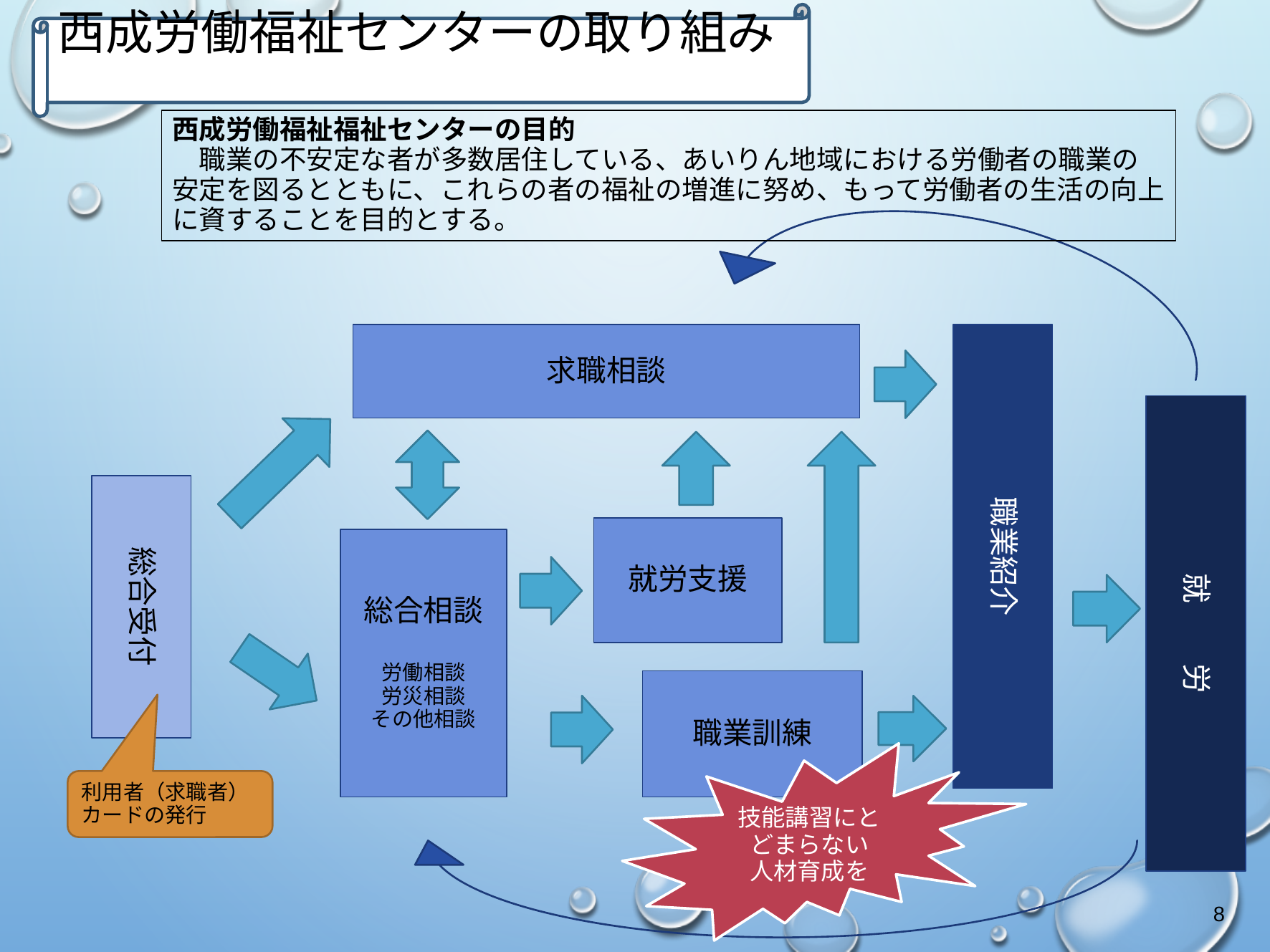

西成労働福祉センターの取り組み
西成労働福祉福祉センターの目的
　職業の不安定な者が多数居住している、あいりん地域における労働者の職業の安定を図るとともに、これらの者の福祉の増進に努め、もって労働者の生活の向上に資することを目的とする。

求職相談
職業紹介

就　　労

総合受付

就労支援
総合相談

労働相談
労災相談
その他相談

職業訓練

技能講習にとどまらない
人材育成を
利用者（求職者）カードの発行
8